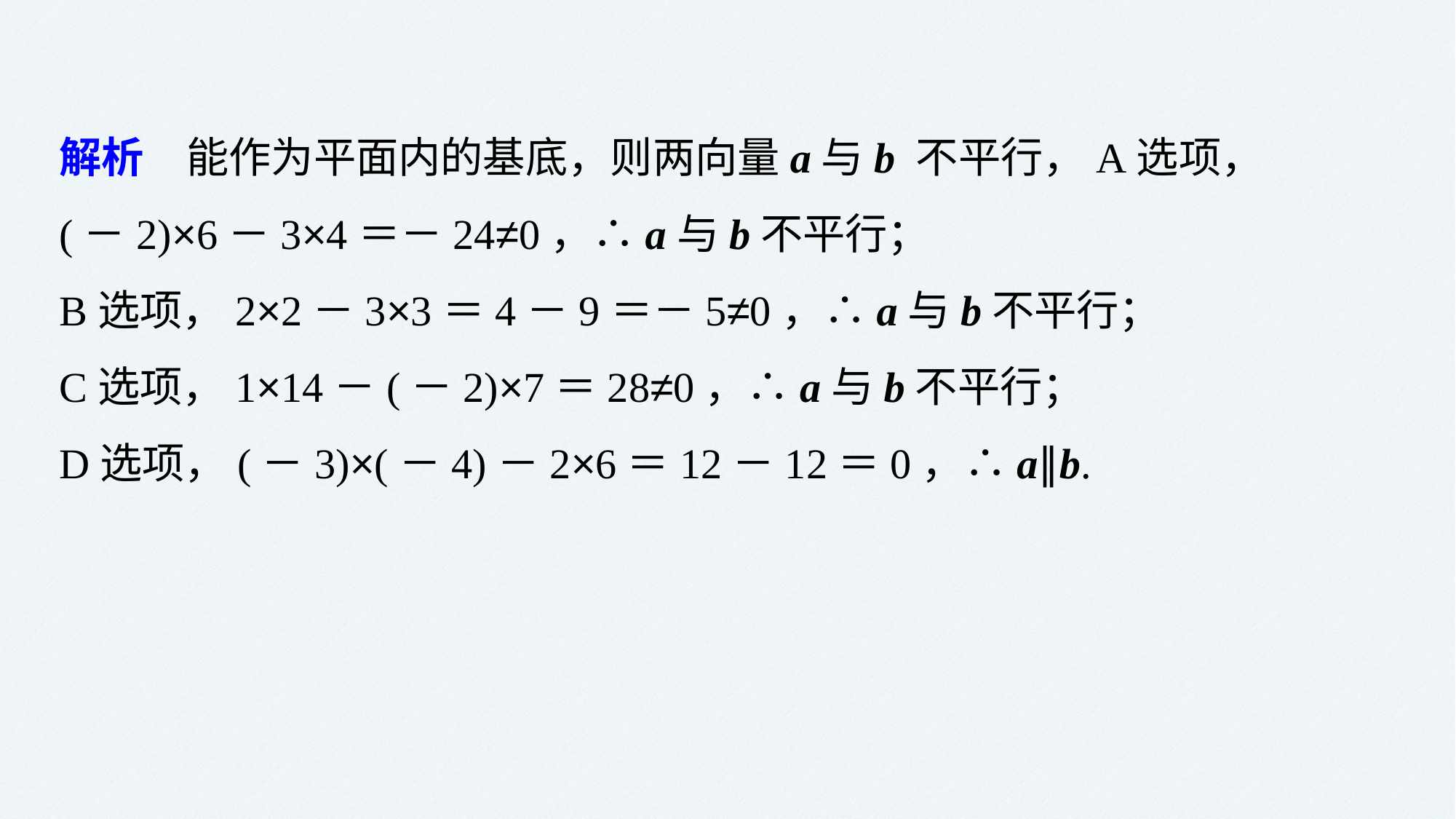

解析　能作为平面内的基底，则两向量a与b 不平行，A选项，
(－2)×6－3×4＝－24≠0，∴a与b不平行；
B选项，2×2－3×3＝4－9＝－5≠0，∴a与b不平行；
C选项，1×14－(－2)×7＝28≠0，∴a与b不平行；
D选项，(－3)×(－4)－2×6＝12－12＝0，∴a∥b.